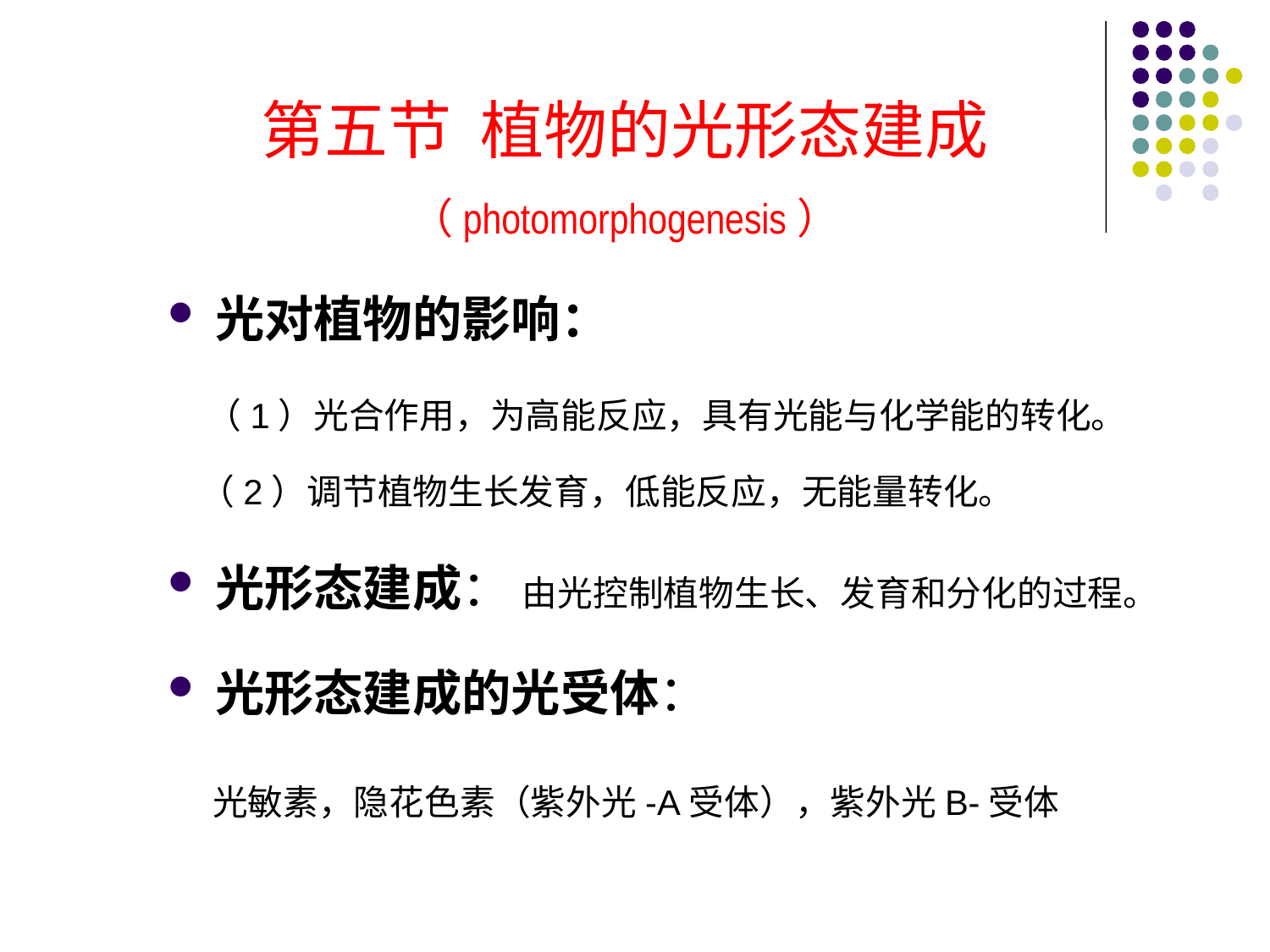

第五节  植物的光形态建成 （photomorphogenesis）
光对植物的影响：
   （1）光合作用，为高能反应，具有光能与化学能的转化。
   （2）调节植物生长发育，低能反应，无能量转化。
光形态建成： 由光控制植物生长、发育和分化的过程。
光形态建成的光受体：
   光敏素，隐花色素（紫外光-A受体），紫外光B-受体